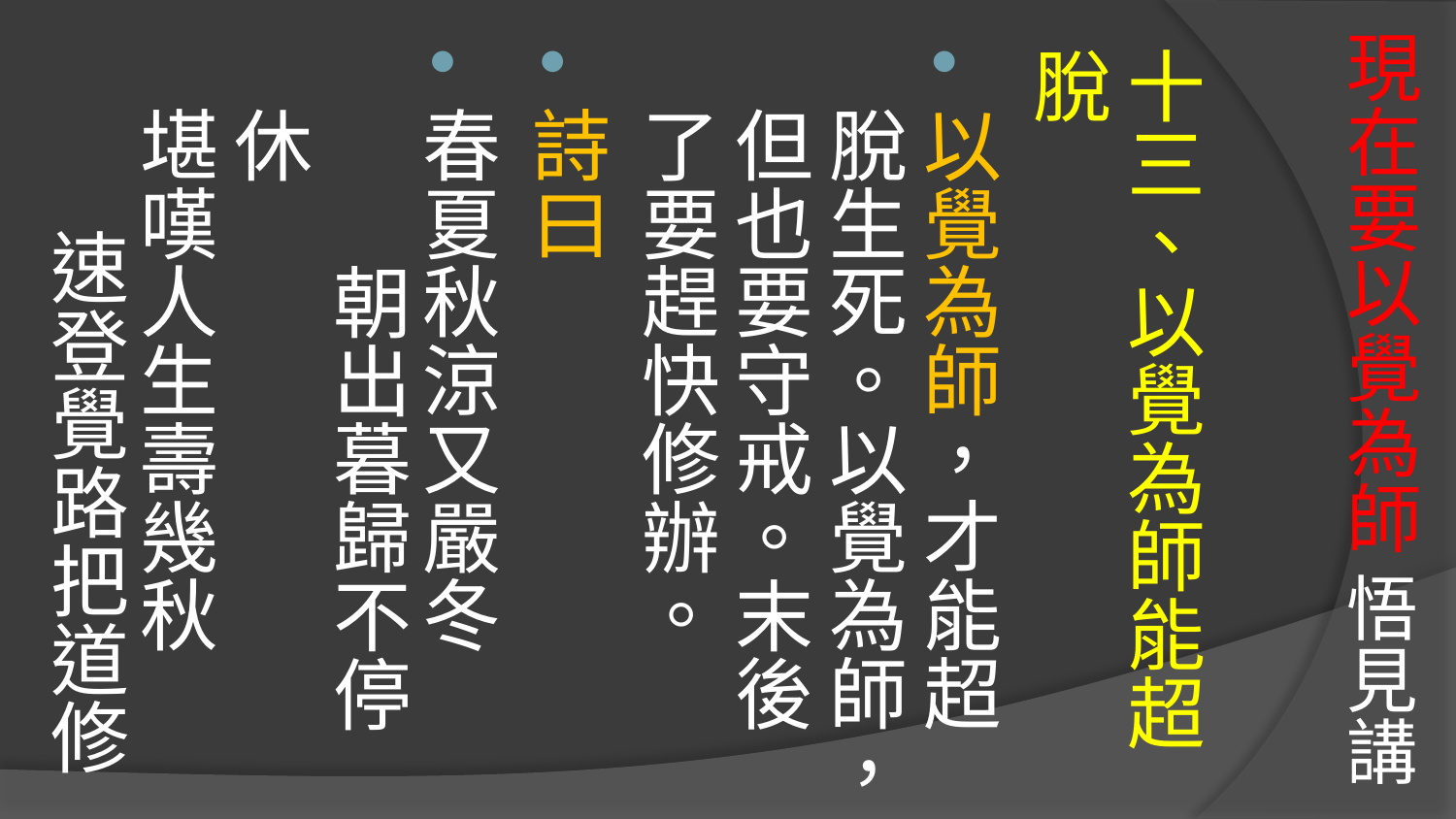

# 現在要以覺為師 悟見講
十三、以覺為師能超脫
以覺為師，才能超脫生死。以覺為師，但也要守戒。末後了要趕快修辦。
詩曰
春夏秋涼又嚴冬                 朝出暮歸不停休 
堪嘆人生壽幾秋               速登覺路把道修